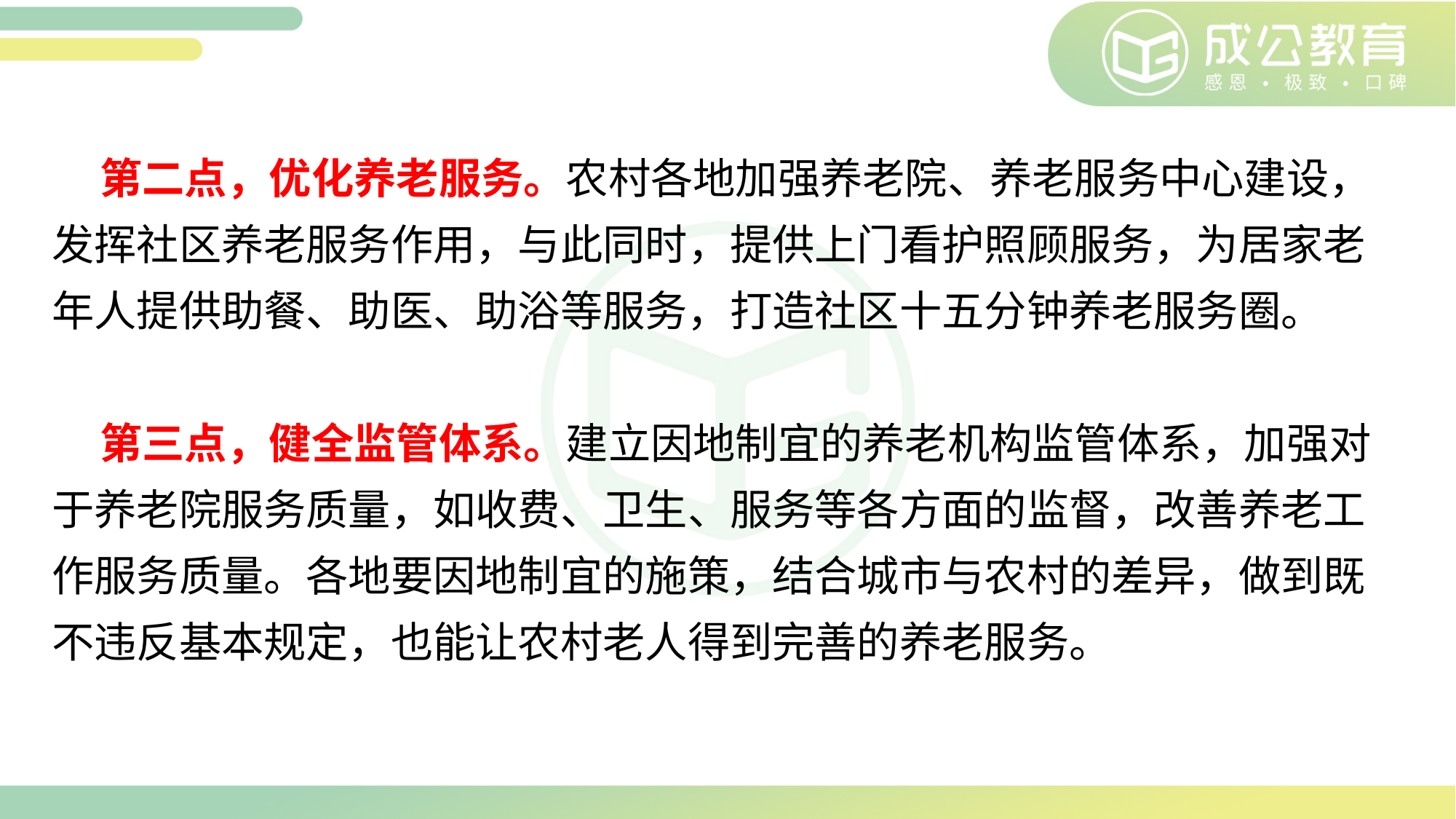

第二点，优化养老服务。农村各地加强养老院、养老服务中心建设，发挥社区养老服务作用，与此同时，提供上门看护照顾服务，为居家老年人提供助餐、助医、助浴等服务，打造社区十五分钟养老服务圈。

    第三点，健全监管体系。建立因地制宜的养老机构监管体系，加强对于养老院服务质量，如收费、卫生、服务等各方面的监督，改善养老工作服务质量。各地要因地制宜的施策，结合城市与农村的差异，做到既不违反基本规定，也能让农村老人得到完善的养老服务。